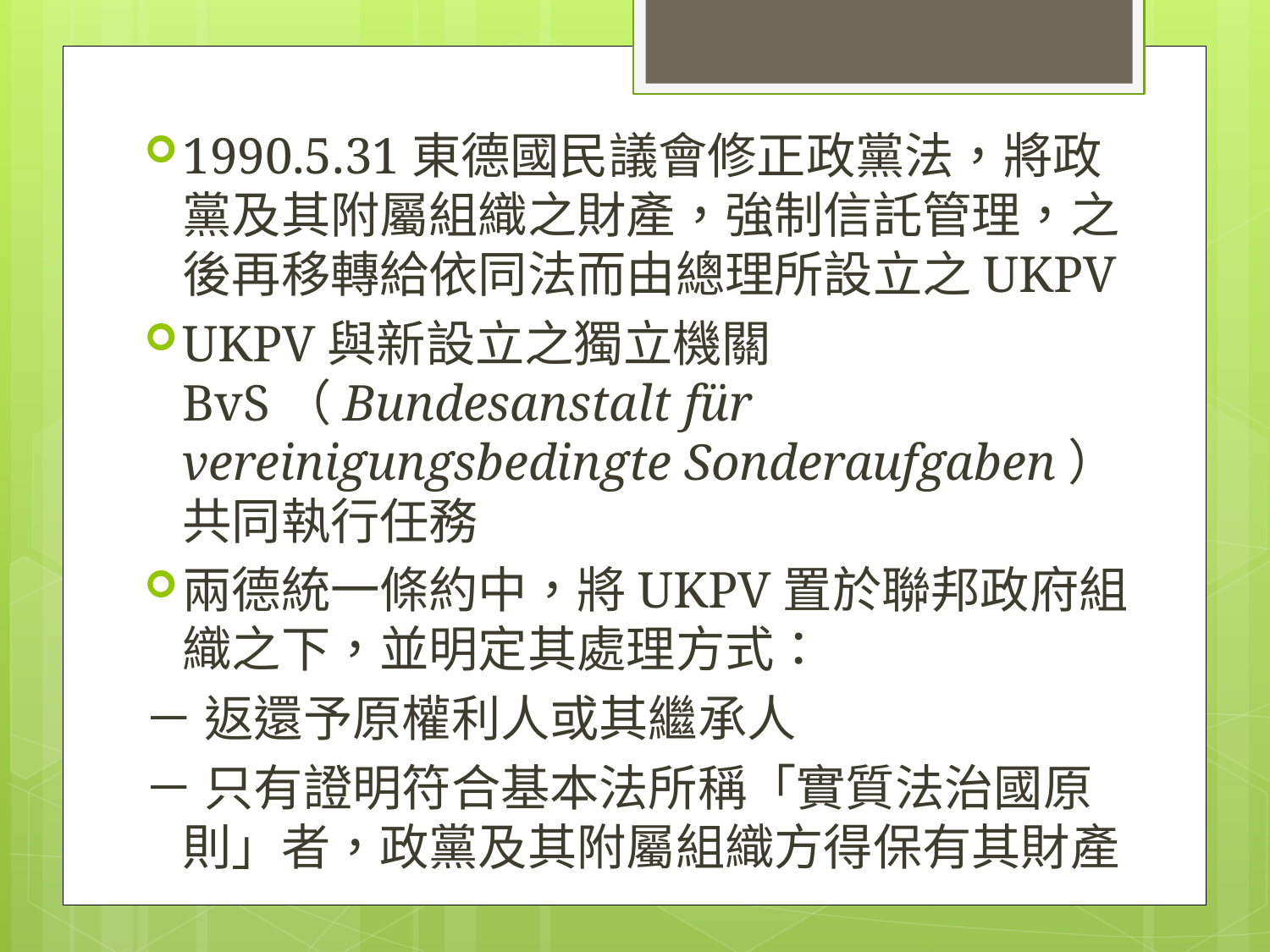

1990.5.31東德國民議會修正政黨法，將政黨及其附屬組織之財產，強制信託管理，之後再移轉給依同法而由總理所設立之UKPV
UKPV與新設立之獨立機關BvS（Bundesanstalt für vereinigungsbedingte Sonderaufgaben）共同執行任務
兩德統一條約中，將UKPV置於聯邦政府組織之下，並明定其處理方式：
－ 返還予原權利人或其繼承人
－ 只有證明符合基本法所稱「實質法治國原則」者，政黨及其附屬組織方得保有其財產